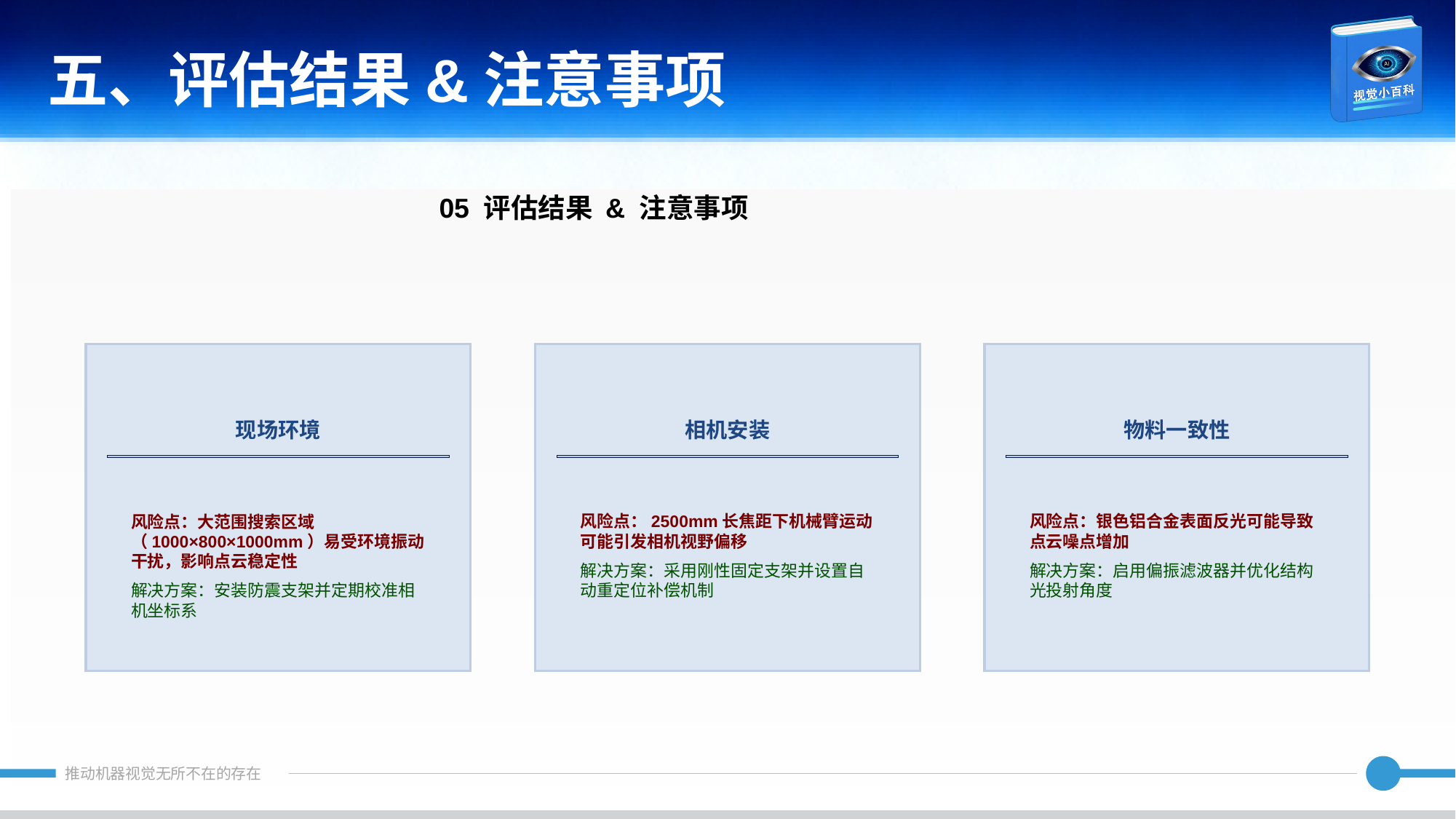

五、评估结果&注意事项

05 评估结果 & 注意事项

现场环境

相机安装

物料一致性

风险点：大范围搜索区域（1000×800×1000mm）易受环境振动干扰，影响点云稳定性
解决方案：安装防震支架并定期校准相机坐标系

风险点：2500mm长焦距下机械臂运动可能引发相机视野偏移
解决方案：采用刚性固定支架并设置自动重定位补偿机制

风险点：银色铝合金表面反光可能导致点云噪点增加
解决方案：启用偏振滤波器并优化结构光投射角度
11